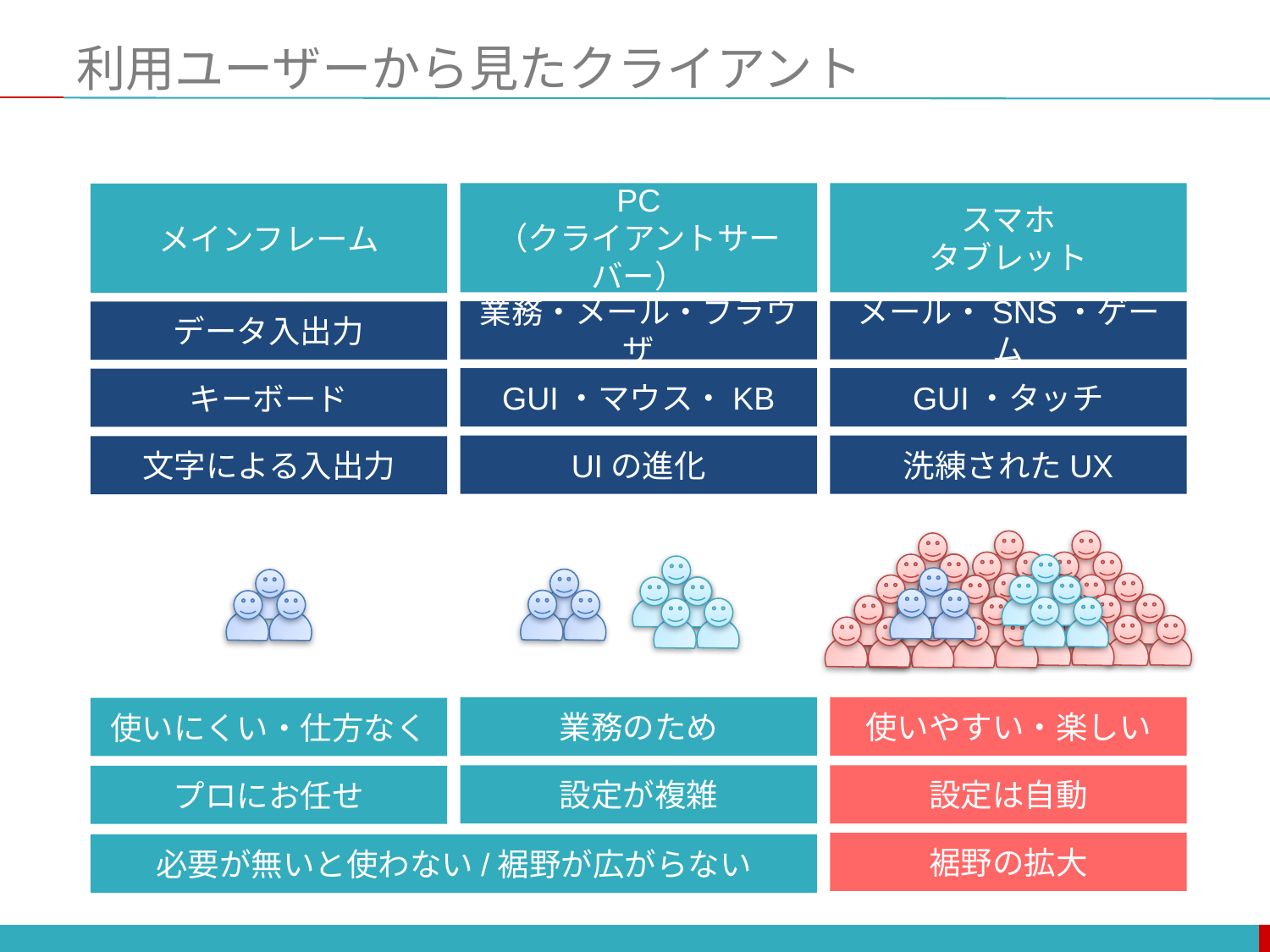

# 利用ユーザーから見たクライアント
スマホ
タブレット
PC
（クライアントサーバー）
メインフレーム
メール・SNS・ゲーム
業務・メール・ブラウザ
データ入出力
GUI・タッチ
GUI・マウス・KB
キーボード
洗練されたUX
UIの進化
文字による入出力

使いやすい・楽しい
業務のため
使いにくい・仕方なく
設定は自動
設定が複雑
プロにお任せ
裾野の拡大
必要が無いと使わない/裾野が広がらない